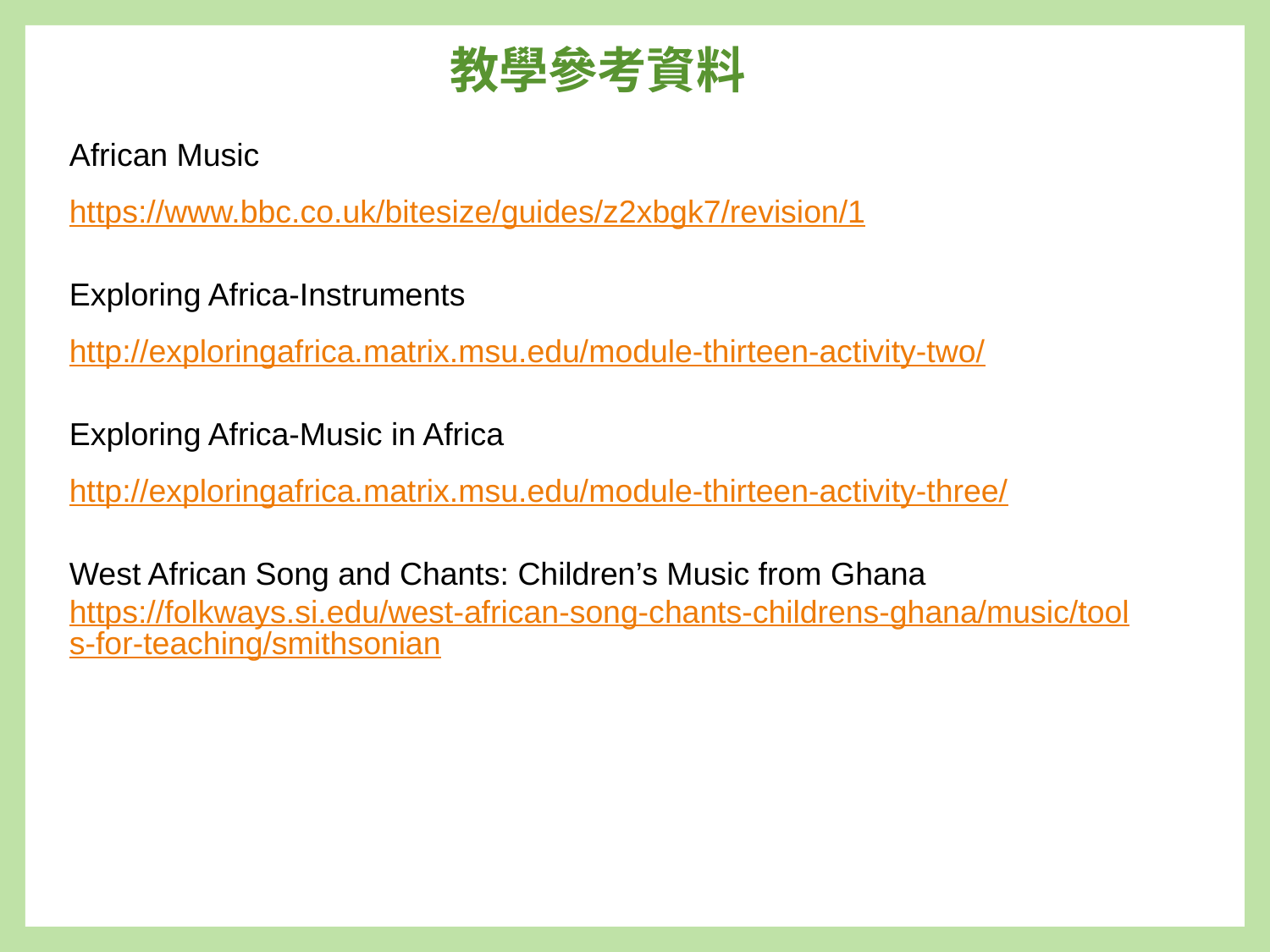

教學參考資料

African Music
https://www.bbc.co.uk/bitesize/guides/z2xbgk7/revision/1

Exploring Africa-Instruments
http://exploringafrica.matrix.msu.edu/module-thirteen-activity-two/

Exploring Africa-Music in Africa
http://exploringafrica.matrix.msu.edu/module-thirteen-activity-three/

West African Song and Chants: Children’s Music from Ghana
https://folkways.si.edu/west-african-song-chants-childrens-ghana/music/tools-for-teaching/smithsonian